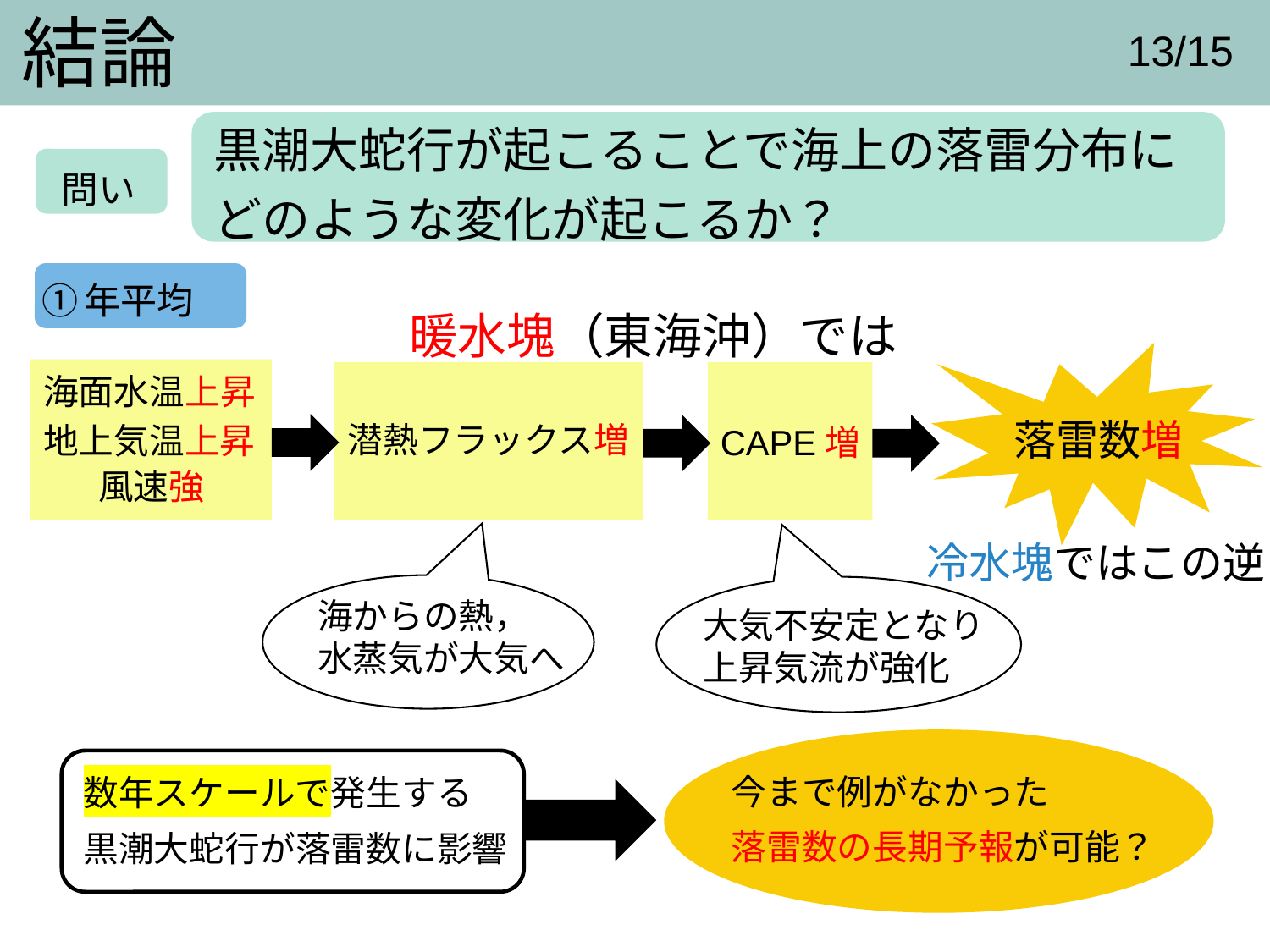

# 結論
13/15

黒潮大蛇行が起こることで海上の落雷分布に
どのような変化が起こるか？

問い

①年平均
暖水塊（東海沖）では

海面水温上昇
落雷数増

潜熱フラックス増
CAPE増
地上気温上昇
風速強
冷水塊ではこの逆

海からの熱，
水蒸気が大気へ
大気不安定となり
上昇気流が強化

今まで例がなかった
落雷数の長期予報が可能？
数年スケールで発生する
黒潮大蛇行が落雷数に影響